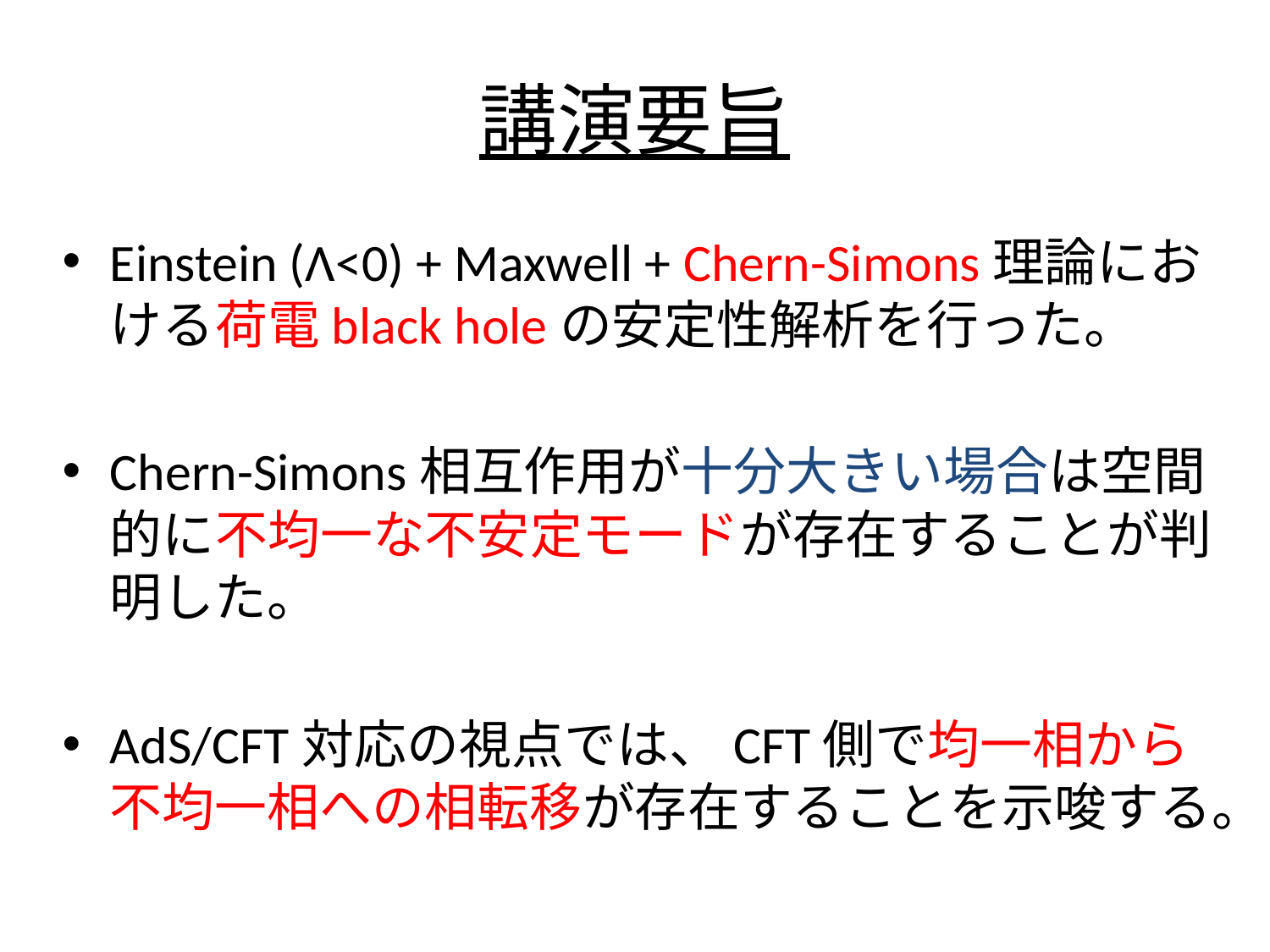

# 講演要旨
Einstein (Λ<0) + Maxwell + Chern-Simons理論における荷電black holeの安定性解析を行った。

Chern-Simons相互作用が十分大きい場合は空間的に不均一な不安定モードが存在することが判明した。

AdS/CFT対応の視点では、CFT側で均一相から不均一相への相転移が存在することを示唆する。